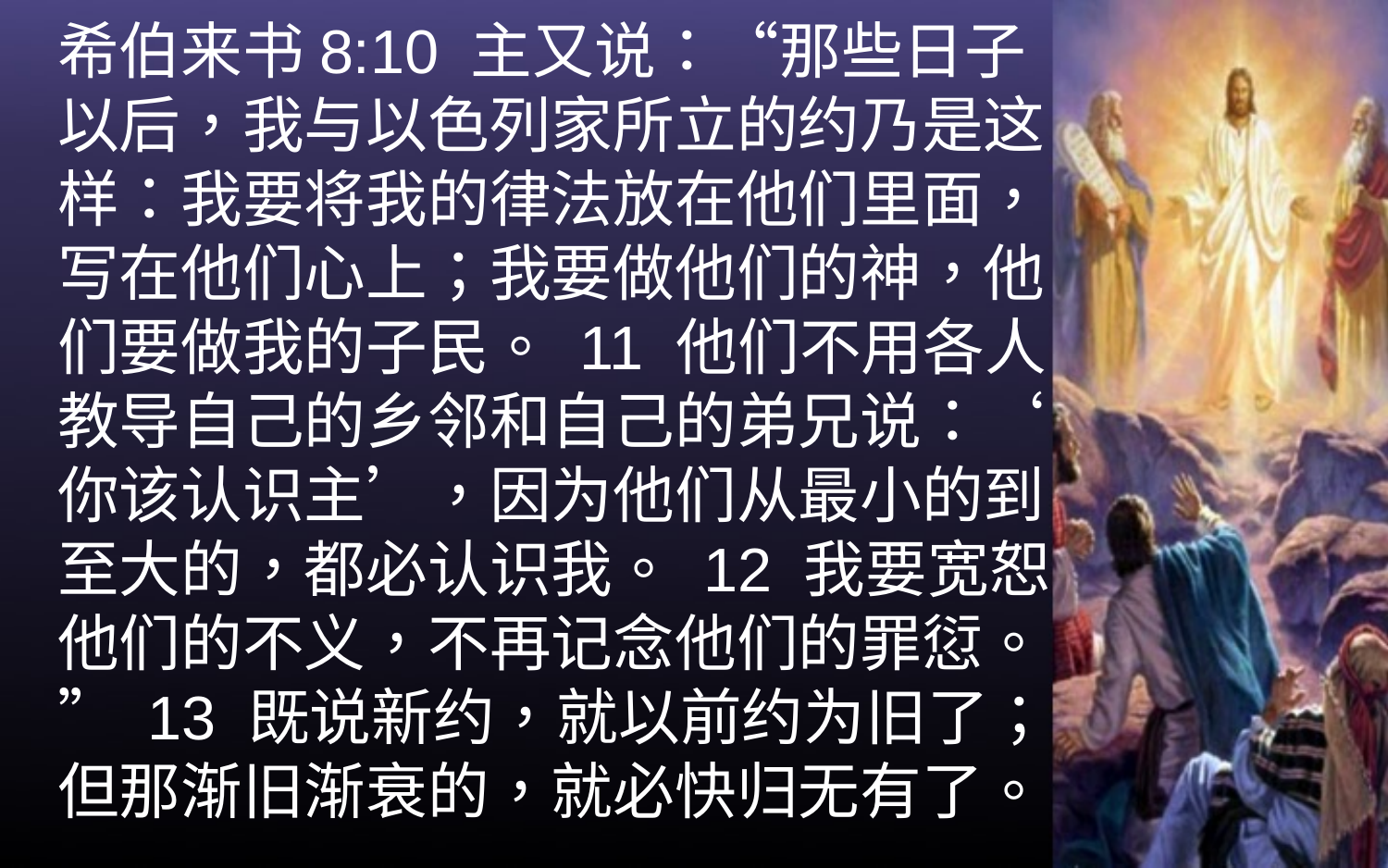

希伯来书8:10 主又说：“那些日子以后，我与以色列家所立的约乃是这样：我要将我的律法放在他们里面，写在他们心上；我要做他们的神，他们要做我的子民。 11 他们不用各人教导自己的乡邻和自己的弟兄说：‘你该认识主’，因为他们从最小的到至大的，都必认识我。 12 我要宽恕他们的不义，不再记念他们的罪愆。” 13 既说新约，就以前约为旧了；但那渐旧渐衰的，就必快归无有了。